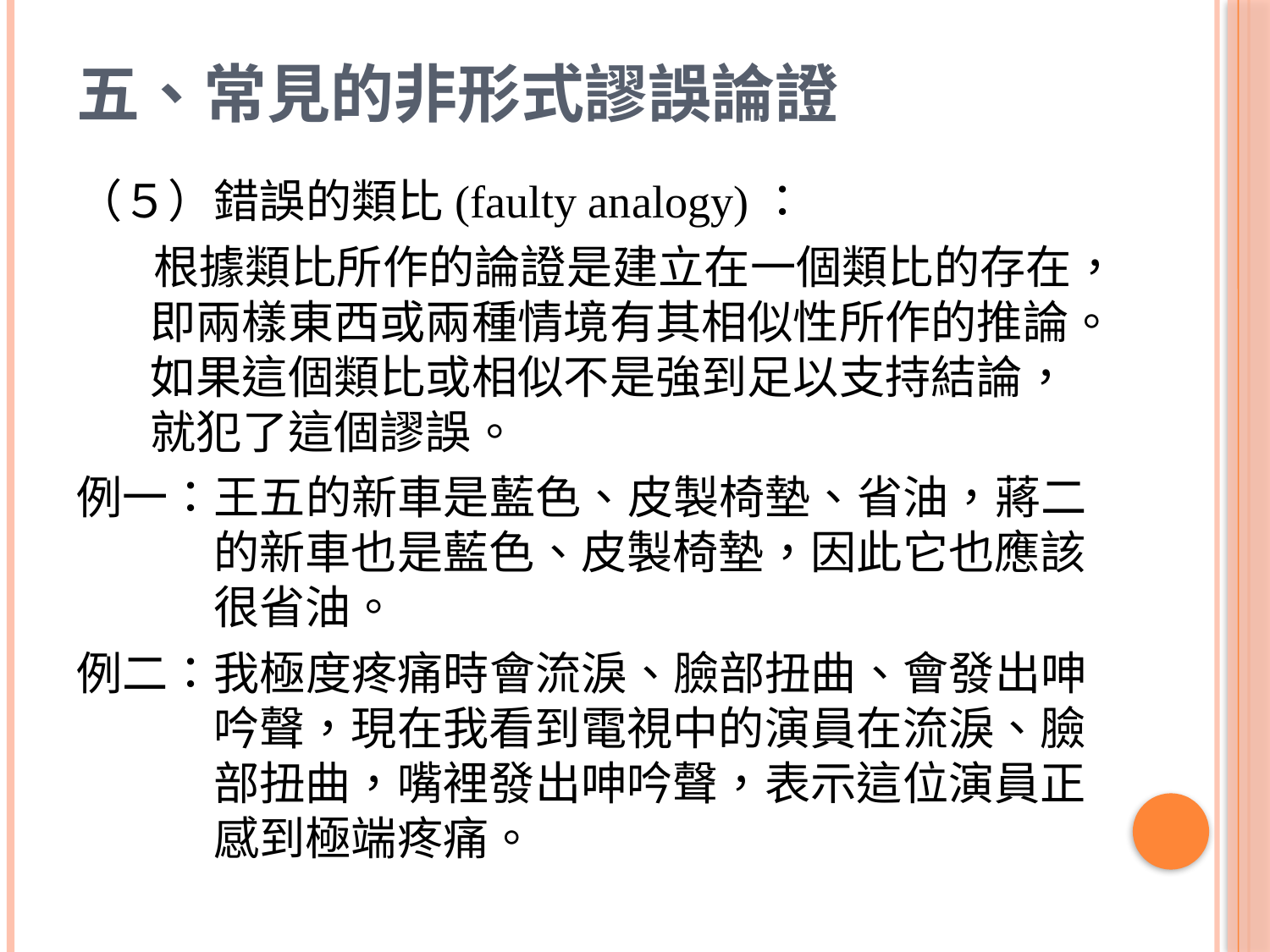

# 五、常見的非形式謬誤論證
（５）錯誤的類比(faulty analogy)：
　   根據類比所作的論證是建立在一個類比的存在，即兩樣東西或兩種情境有其相似性所作的推論。如果這個類比或相似不是強到足以支持結論，就犯了這個謬誤。
例一：王五的新車是藍色、皮製椅墊、省油，蔣二的新車也是藍色、皮製椅墊，因此它也應該很省油。
例二：我極度疼痛時會流淚、臉部扭曲、會發出呻吟聲，現在我看到電視中的演員在流淚、臉部扭曲，嘴裡發出呻吟聲，表示這位演員正感到極端疼痛。